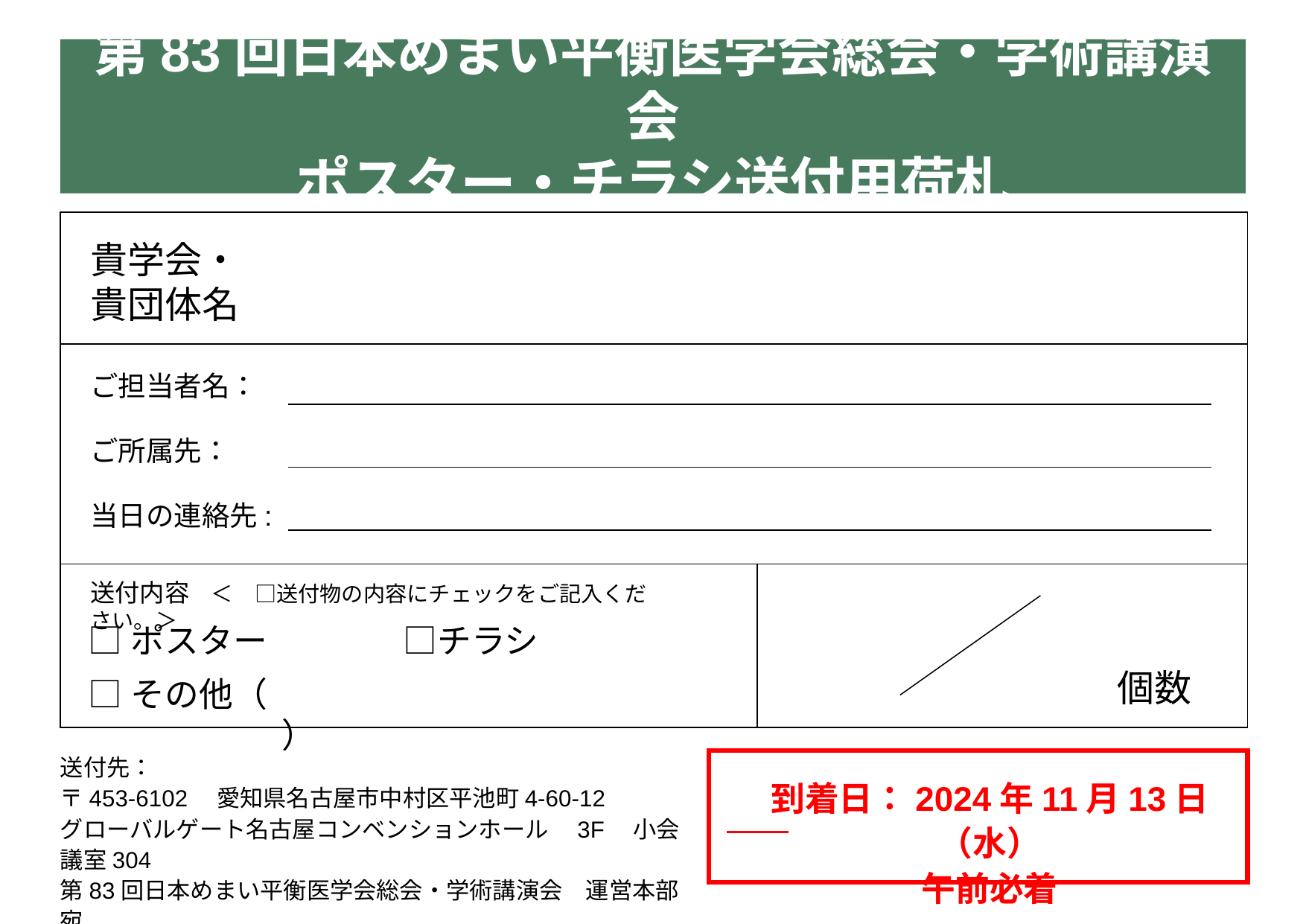

第83回日本めまい平衡医学会総会・学術講演会
ポスター・チラシ送付用荷札
|  |  |
| --- | --- |
|  |  |
|  |  |
貴学会・
貴団体名
ご担当者名：
ご所属先：
当日の連絡先:
送付内容　＜　□送付物の内容にチェックをご記入ください。＞
□ポスター　　　　□チラシ
□その他（　　　　　　　　　　　　　　　　　　   　）
個数

# 送付先： 〒453-6102　愛知県名古屋市中村区平池町4-60-12 グローバルゲート名古屋コンベンションホール　3F　小会議室304 第83回日本めまい平衡医学会総会・学術講演会　運営本部宛
到着日：2024年11月13日（水）
午前必着